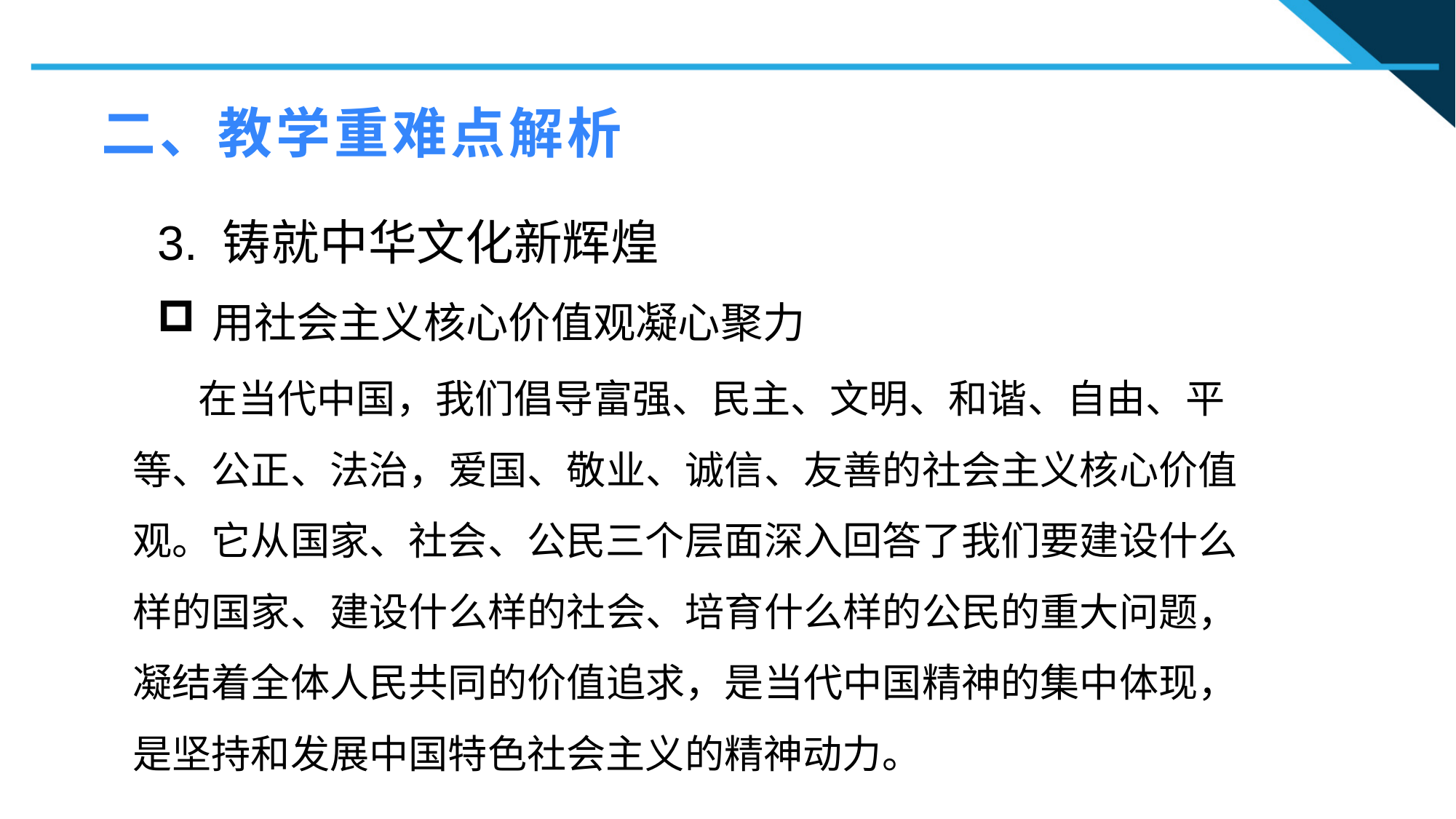

二、教学重难点解析
3. 铸就中华文化新辉煌
用社会主义核心价值观凝心聚力
1
       在当代中国，我们倡导富强、民主、文明、和谐、自由、平等、公正、法治，爱国、敬业、诚信、友善的社会主义核心价值观。它从国家、社会、公民三个层面深入回答了我们要建设什么样的国家、建设什么样的社会、培育什么样的公民的重大问题，凝结着全体人民共同的价值追求，是当代中国精神的集中体现，是坚持和发展中国特色社会主义的精神动力。
2
2
n